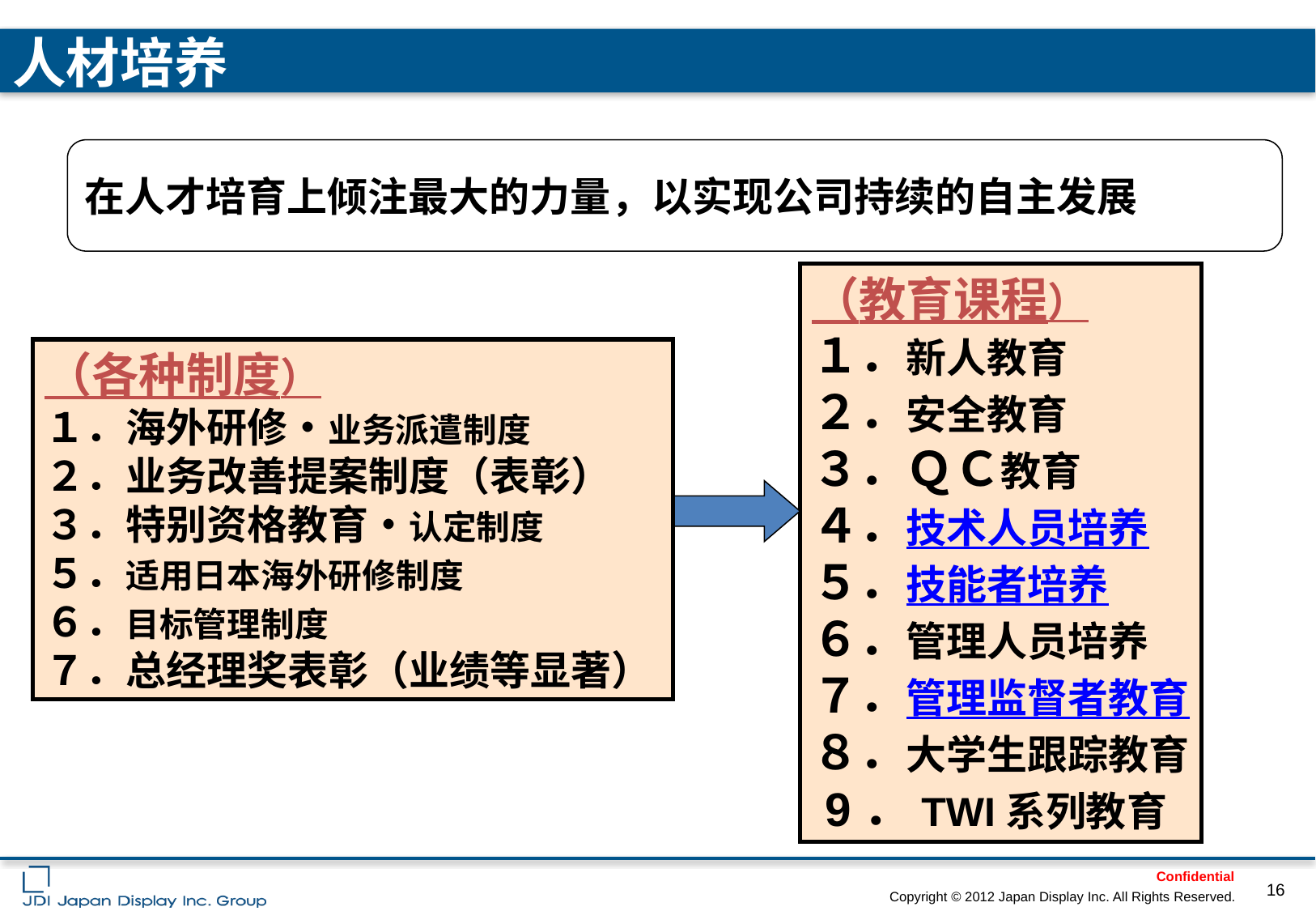

人材培养
在人才培育上倾注最大的力量，以实现公司持续的自主发展
（教育课程）
１．新人教育
２．安全教育
３．ＱＣ教育
４．技术人员培养
５．技能者培养
６．管理人员培养
７．管理监督者教育
８．大学生跟踪教育
 9．TWI系列教育
（各种制度）
１．海外研修・业务派遣制度
２．业务改善提案制度（表彰）
３．特别资格教育・认定制度
５．适用日本海外研修制度
６．目标管理制度
７．总经理奖表彰（业绩等显著）